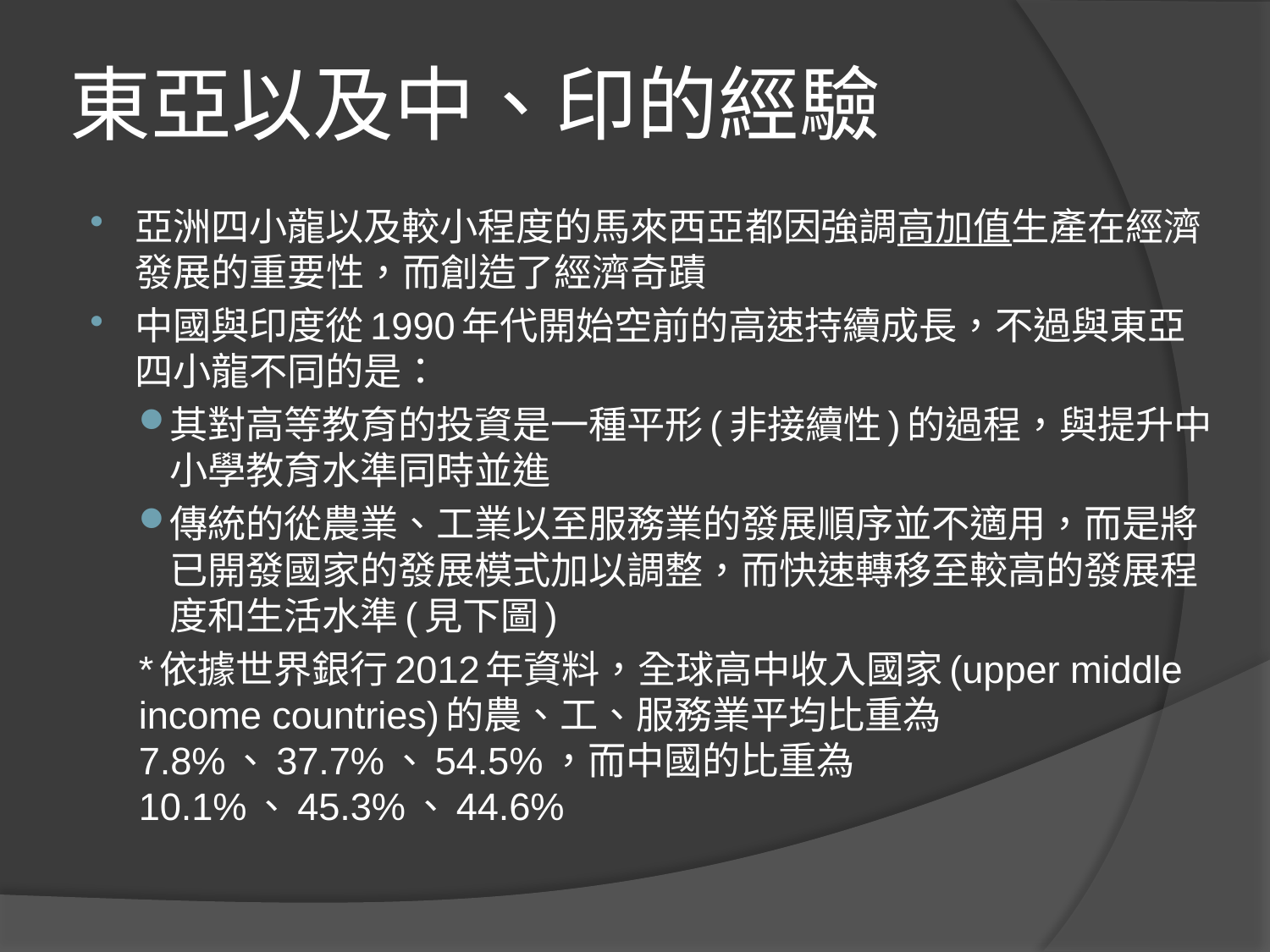

# 東亞以及中、印的經驗
亞洲四小龍以及較小程度的馬來西亞都因強調高加值生產在經濟發展的重要性，而創造了經濟奇蹟
中國與印度從1990年代開始空前的高速持續成長，不過與東亞四小龍不同的是：
其對高等教育的投資是一種平形(非接續性)的過程，與提升中小學教育水準同時並進
傳統的從農業、工業以至服務業的發展順序並不適用，而是將已開發國家的發展模式加以調整，而快速轉移至較高的發展程度和生活水準(見下圖)
*依據世界銀行2012年資料，全球高中收入國家(upper middle income countries)的農、工、服務業平均比重為7.8%、37.7%、54.5%，而中國的比重為10.1%、45.3%、44.6%